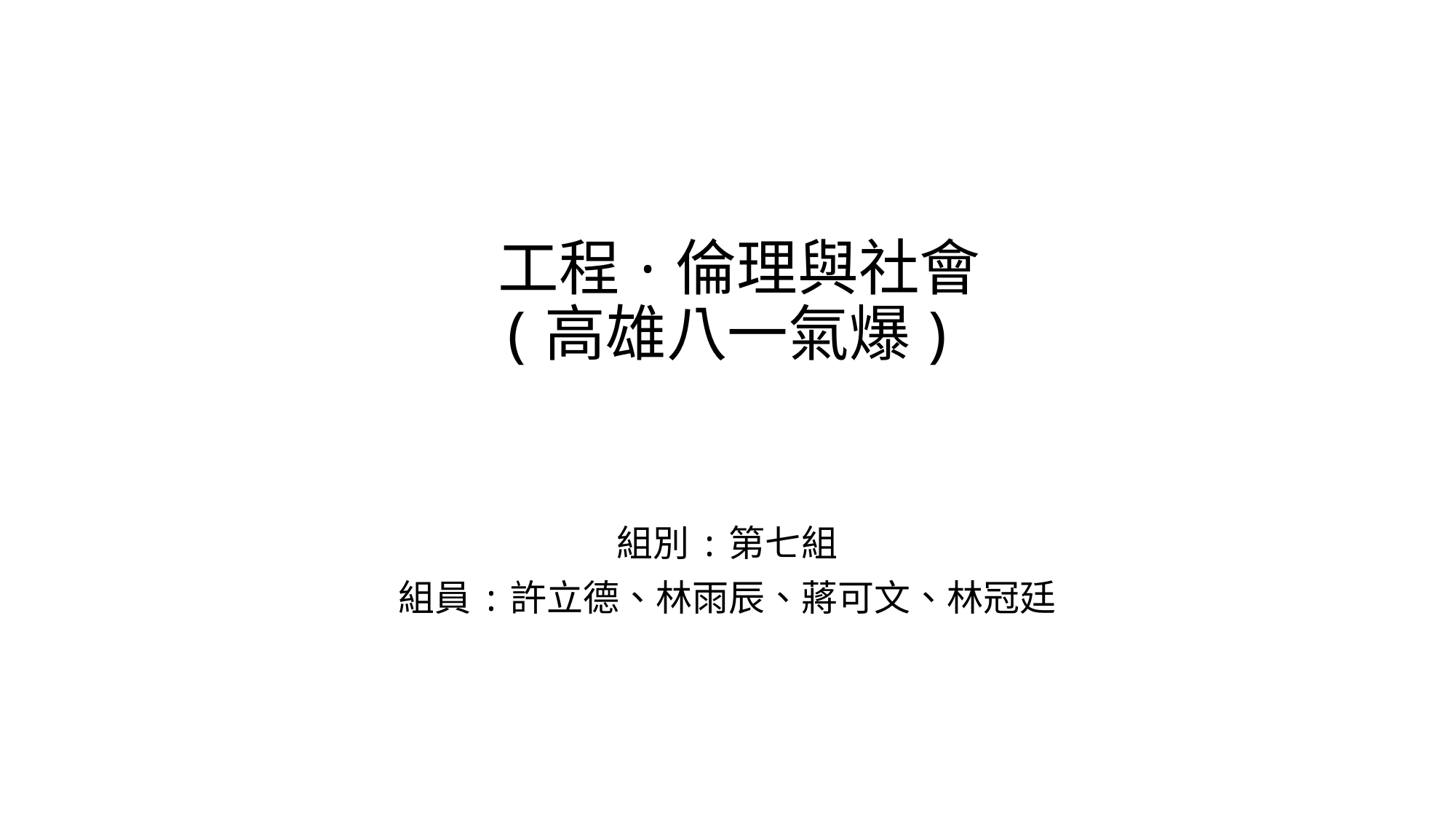

# 工程·倫理與社會 (高雄八一氣爆)
組別:第七組
組員:許立德、林雨辰、蔣可文、林冠廷